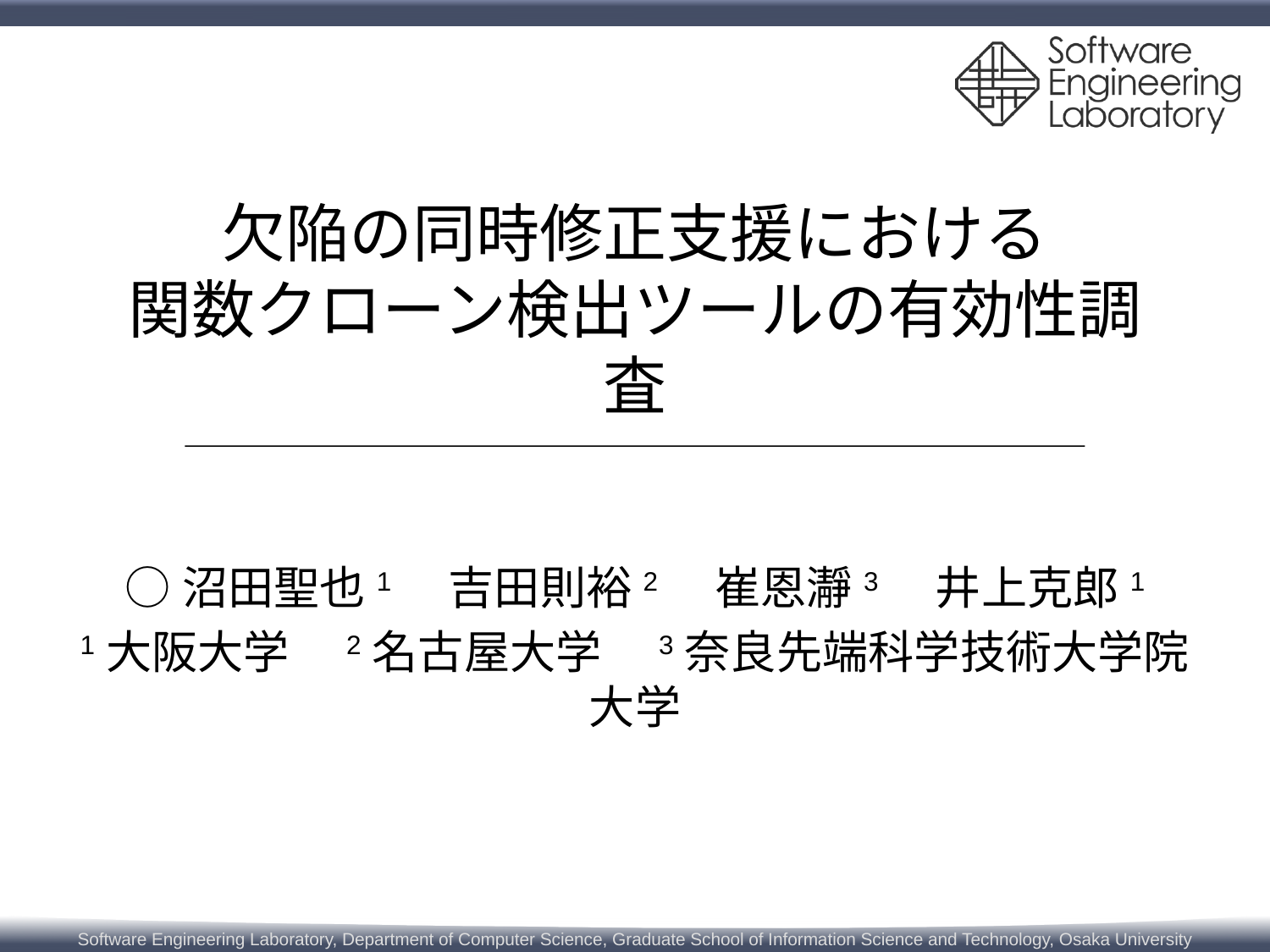

# 欠陥の同時修正支援における 関数クローン検出ツールの有効性調査

○沼田聖也1　吉田則裕2　崔恩瀞3　井上克郎1
1大阪大学　2名古屋大学　3奈良先端科学技術大学院大学